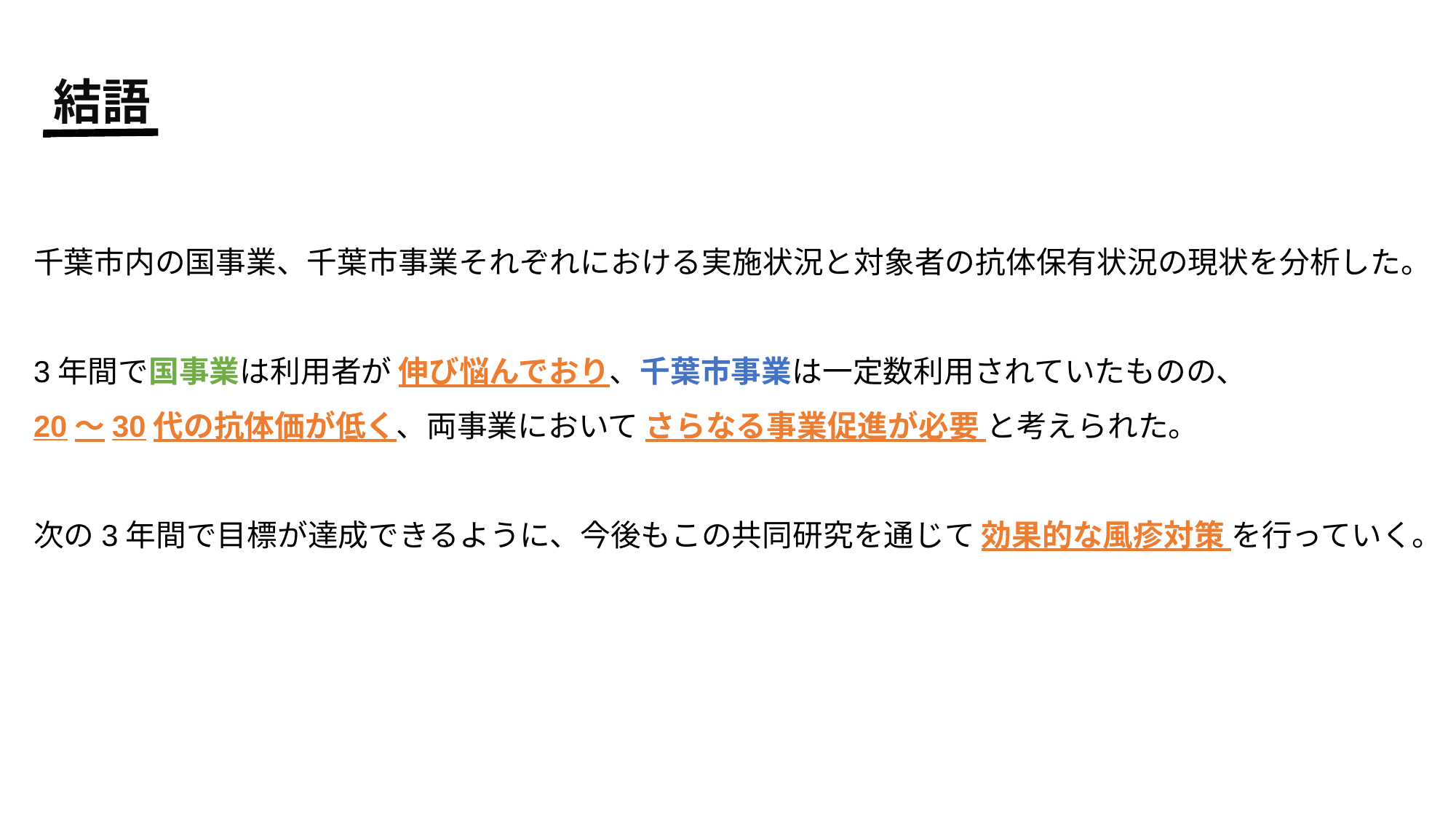

結語
千葉市内の国事業、千葉市事業それぞれにおける実施状況と対象者の抗体保有状況の現状を分析した。

3年間で国事業は利用者が 伸び悩んでおり、千葉市事業は一定数利用されていたものの、
20～30代の抗体価が低く、両事業において さらなる事業促進が必要 と考えられた。

次の3年間で目標が達成できるように、今後もこの共同研究を通じて 効果的な風疹対策 を行っていく。